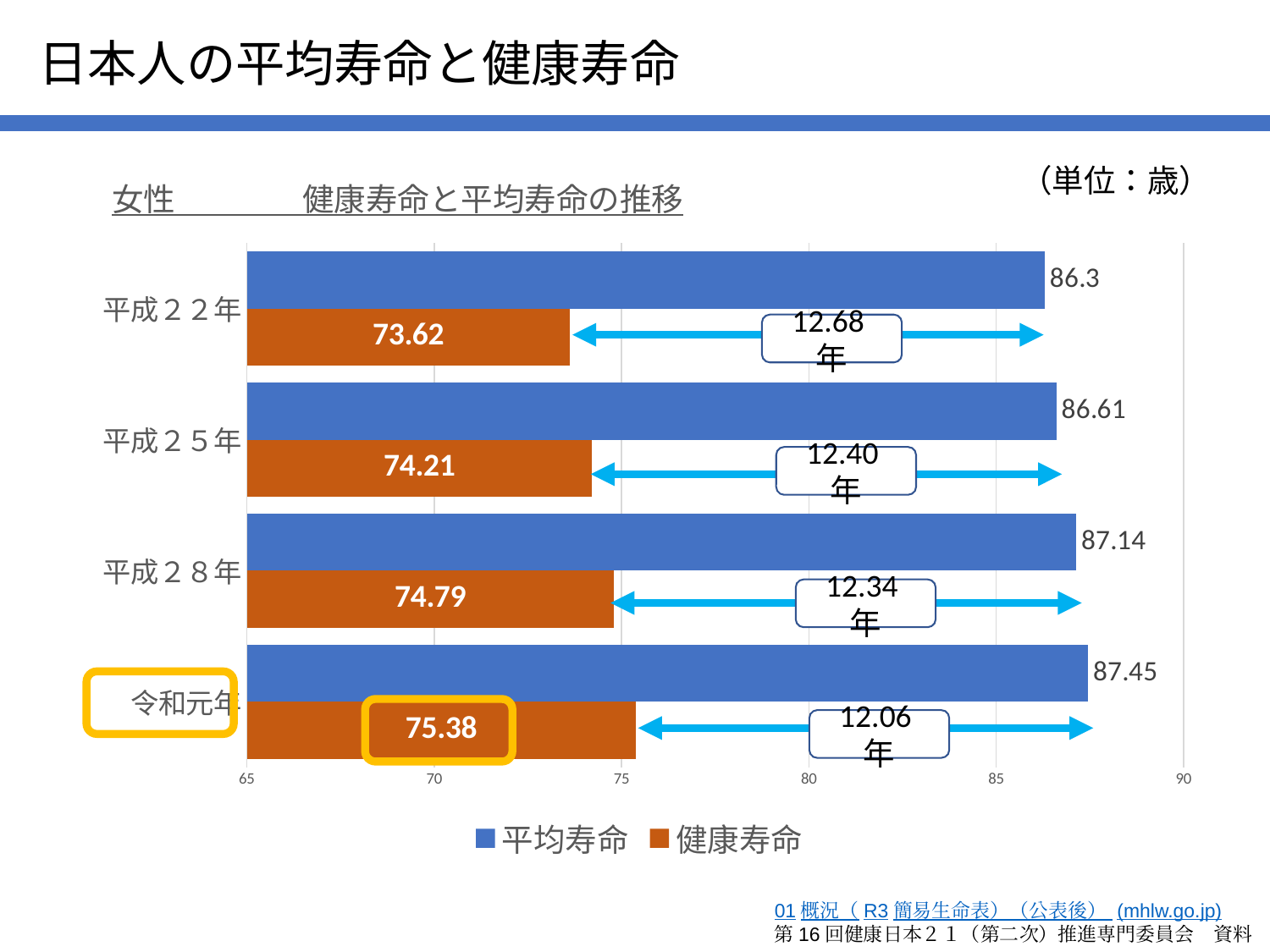

日本人の平均寿命と健康寿命
（単位：歳）

### Chart: 女性　　　　健康寿命と平均寿命の推移

| Category | 健康寿命 | 平均寿命 |
|---|---|---|
| 令和元年 | 75.38 | 87.45 |
| 平成２８年 | 74.79 | 87.14 |
| 平成２５年 | 74.21 | 86.61 |
| 平成２２年 | 73.62 | 86.3 |
12.68年
12.40年
12.34年

12.06年
01概況（R3簡易生命表）（公表後） (mhlw.go.jp)
第16回健康日本２１（第二次）推進専門委員会　資料